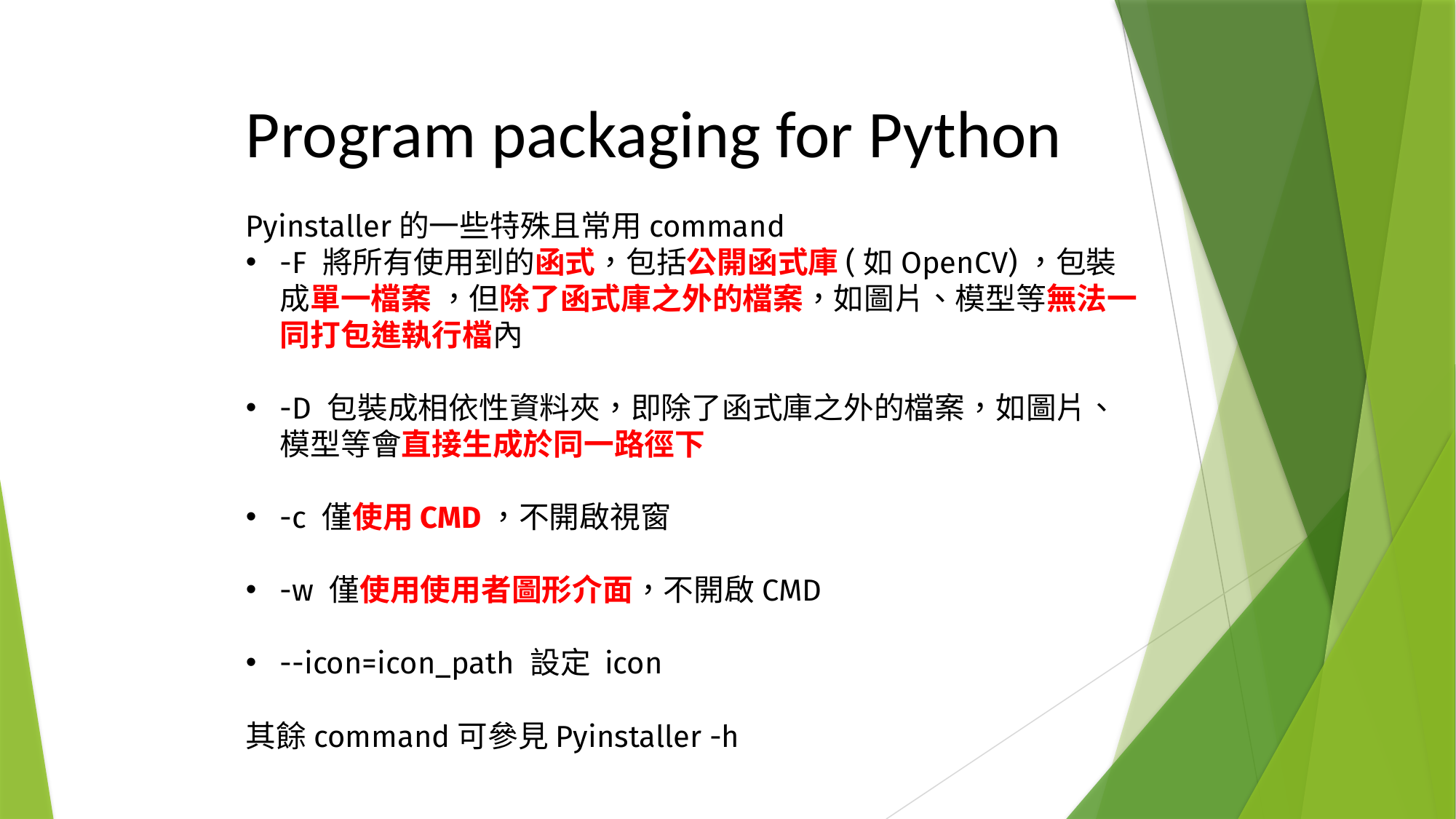

Program packaging for Python
Pyinstaller的一些特殊且常用command
-F 將所有使用到的函式，包括公開函式庫(如OpenCV)，包裝成單一檔案 ，但除了函式庫之外的檔案，如圖片、模型等無法一同打包進執行檔內

-D 包裝成相依性資料夾，即除了函式庫之外的檔案，如圖片、模型等會直接生成於同一路徑下

-c 僅使用CMD，不開啟視窗

-w 僅使用使用者圖形介面，不開啟CMD

--icon=icon_path 設定 icon

其餘command可參見Pyinstaller -h